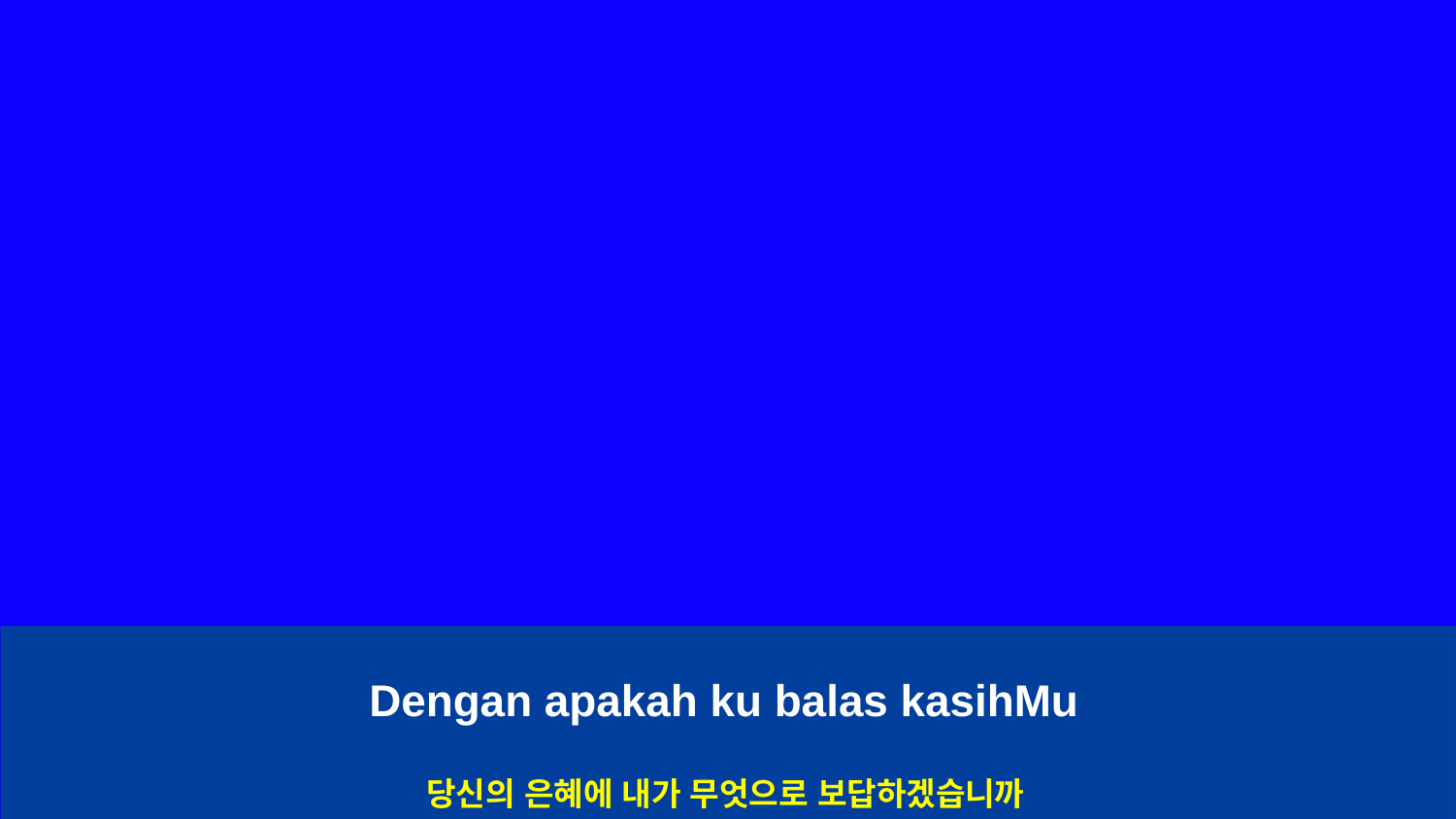

Dengan apakah ku balas kasihMu
당신의 은혜에 내가 무엇으로 보답하겠습니까